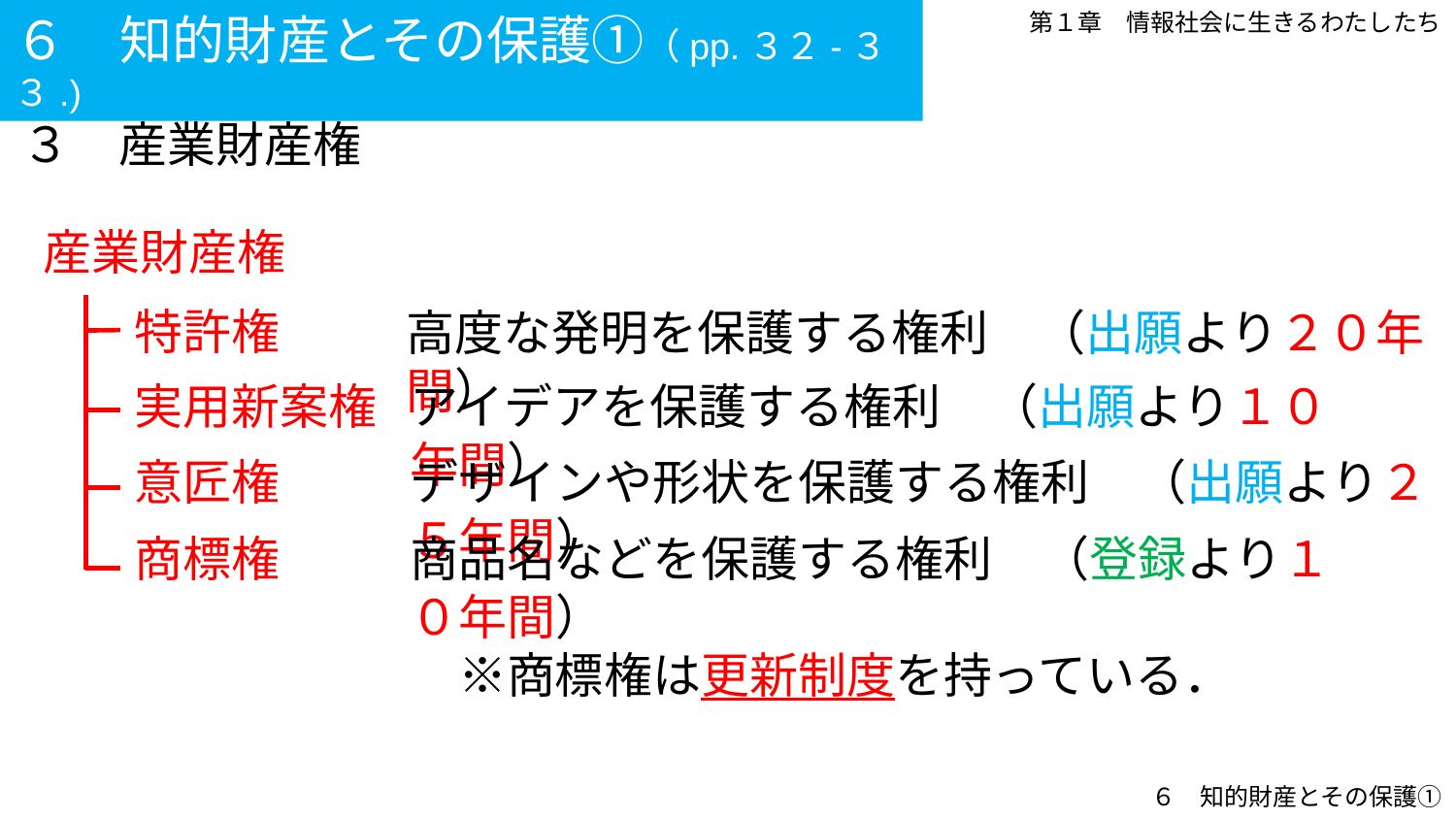

６　知的財産とその保護①（pp.３２-３３.)
第１章　情報社会に生きるわたしたち
３　産業財産権
産業財産権
特許権
高度な発明を保護する権利　（出願より２０年間）
実用新案権
アイデアを保護する権利　（出願より１０年間）
意匠権
デザインや形状を保護する権利　（出願より２５年間）
商標権
商品名などを保護する権利　（登録より１０年間）
　※商標権は更新制度を持っている．
６　知的財産とその保護①